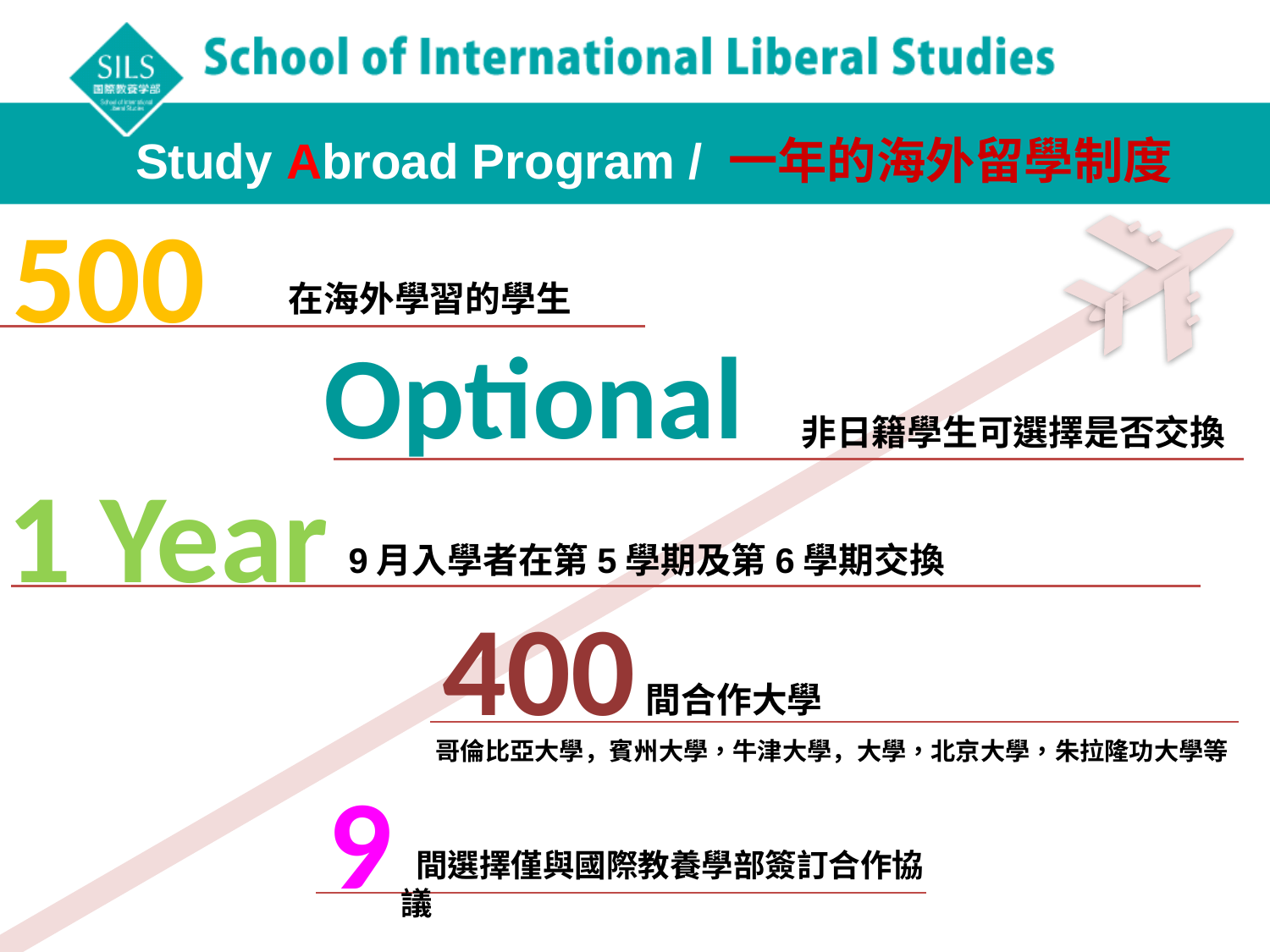

Study Abroad Program / 一年的海外留學制度

500
在海外學習的學生

Optional
非日籍學生可選擇是否交換
1 Year
9月入學者在第5學期及第6學期交換

400
間合作大學

哥倫比亞大學，賓州大學，牛津大學，大學，北京大學，朱拉隆功大學等
9
 間選擇僅與國際教養學部簽訂合作協議